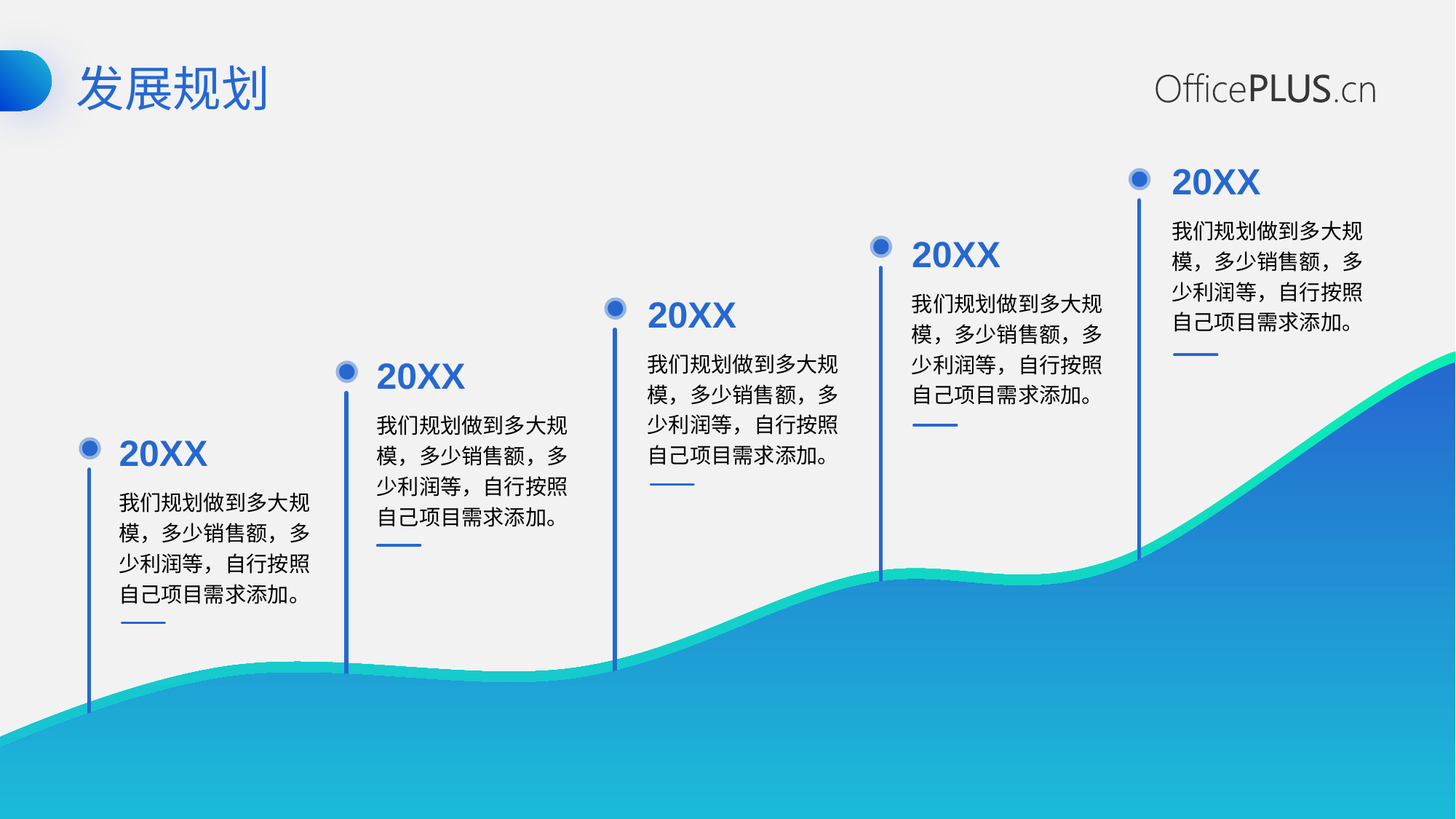

发展规划
20XX

我们规划做到多大规模，多少销售额，多少利润等，自行按照自己项目需求添加。
20XX

我们规划做到多大规模，多少销售额，多少利润等，自行按照自己项目需求添加。
20XX

我们规划做到多大规模，多少销售额，多少利润等，自行按照自己项目需求添加。
20XX

我们规划做到多大规模，多少销售额，多少利润等，自行按照自己项目需求添加。
20XX

我们规划做到多大规模，多少销售额，多少利润等，自行按照自己项目需求添加。